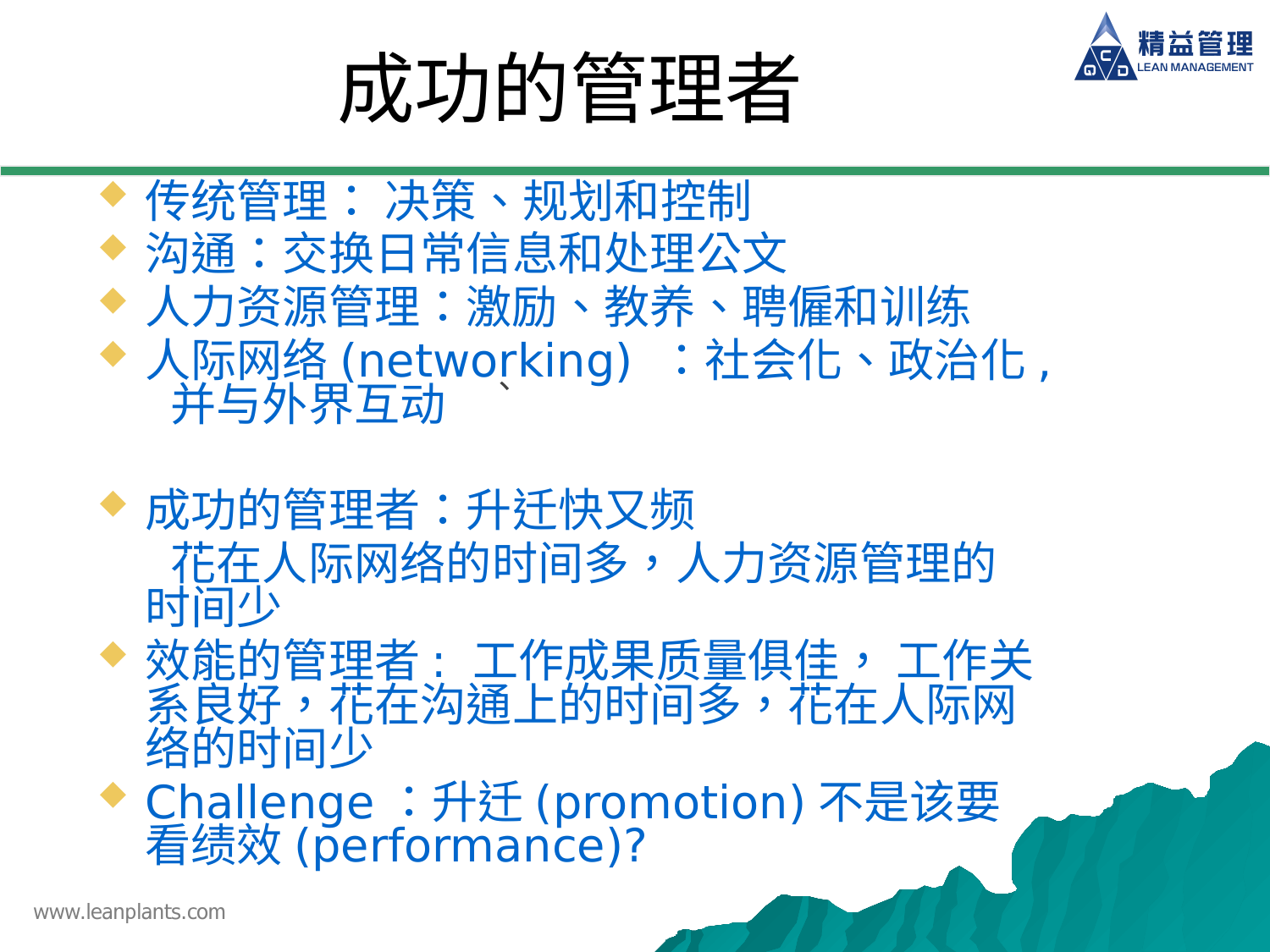

# 成功的管理者

传统管理： 决策、规划和控制
沟通：交换日常信息和处理公文
人力资源管理：激励、教养、聘僱和训练
人际网络(networking) ：社会化、政治化, 并与外界互动

成功的管理者：升迁快又频
      花在人际网络的时间多，人力资源管理的时间少
效能的管理者: 工作成果质量俱佳， 工作关系良好，花在沟通上的时间多，花在人际网络的时间少
Challenge：升迁(promotion)不是该要看绩效(performance)?
、
52